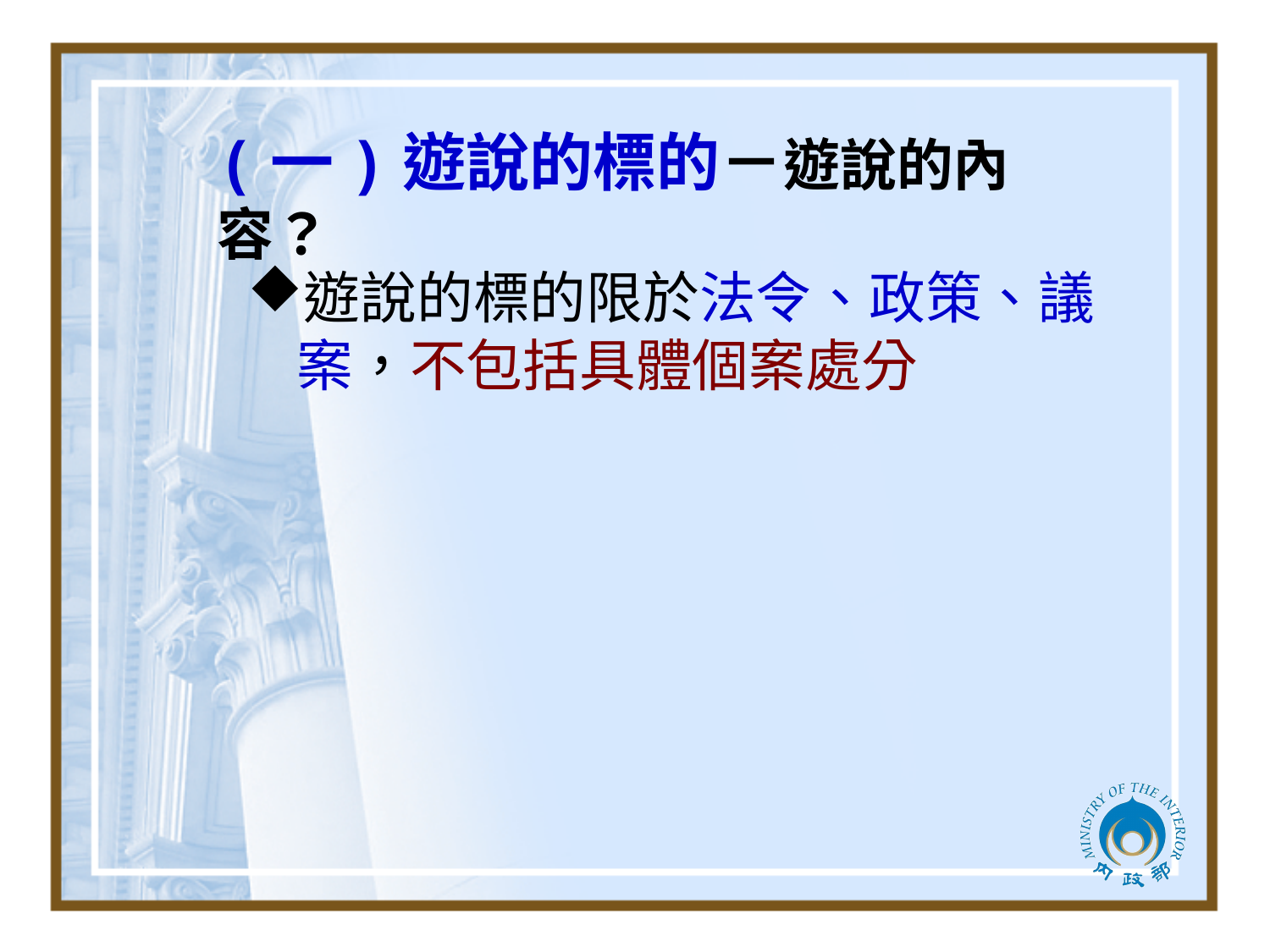

(一)遊說的標的－遊說的內容？
遊說的標的限於法令、政策、議案，不包括具體個案處分